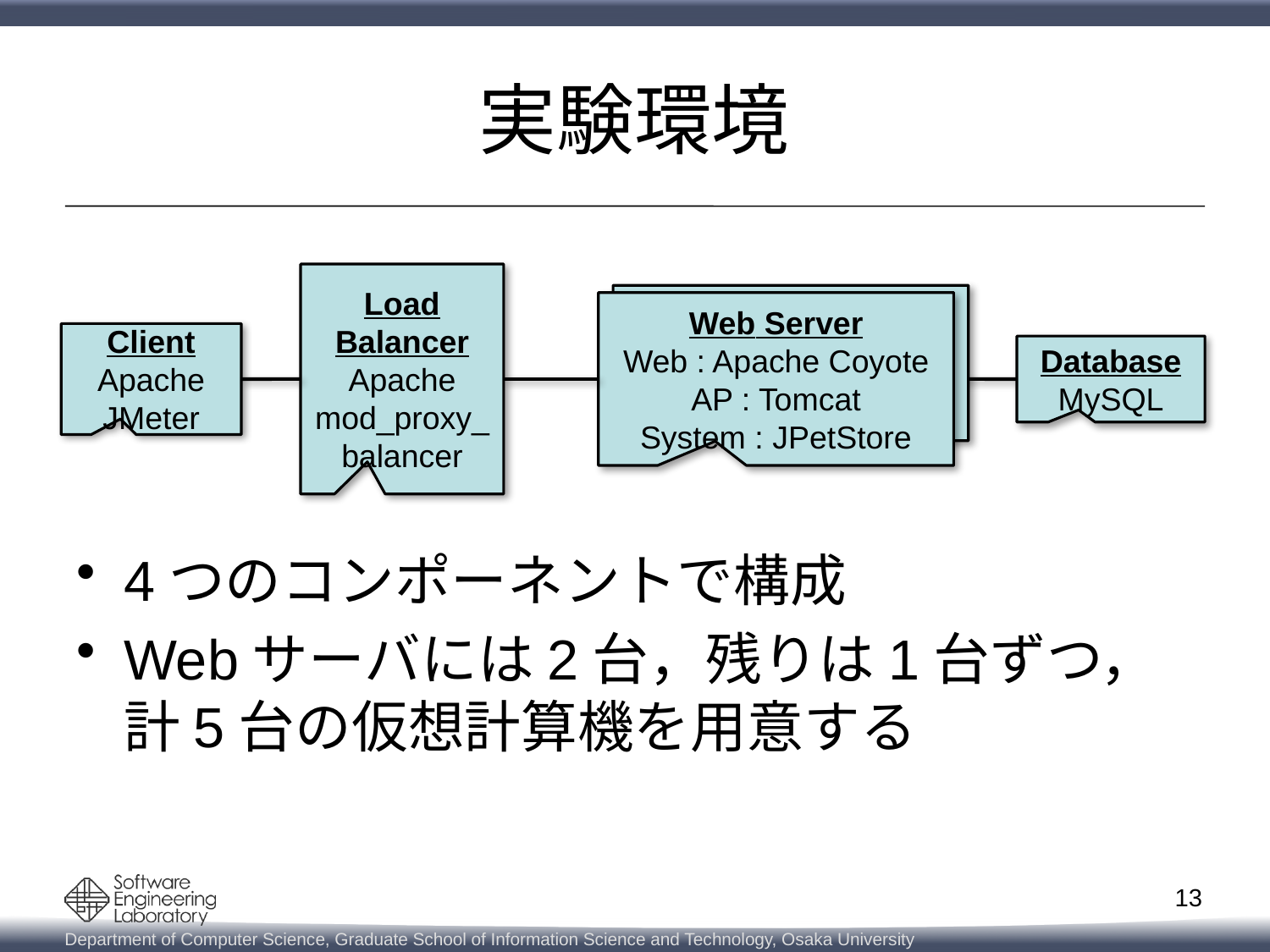

# 実験環境

4つのコンポーネントで構成
Webサーバには2台，残りは1台ずつ，計5台の仮想計算機を用意する

Load Balancer
Apache mod_proxy_
balancer

Web Server
Web : Apache Coyote
AP : Tomcat
System : JPetStore
Client
Apache
JMeter
Database
MySQL
13